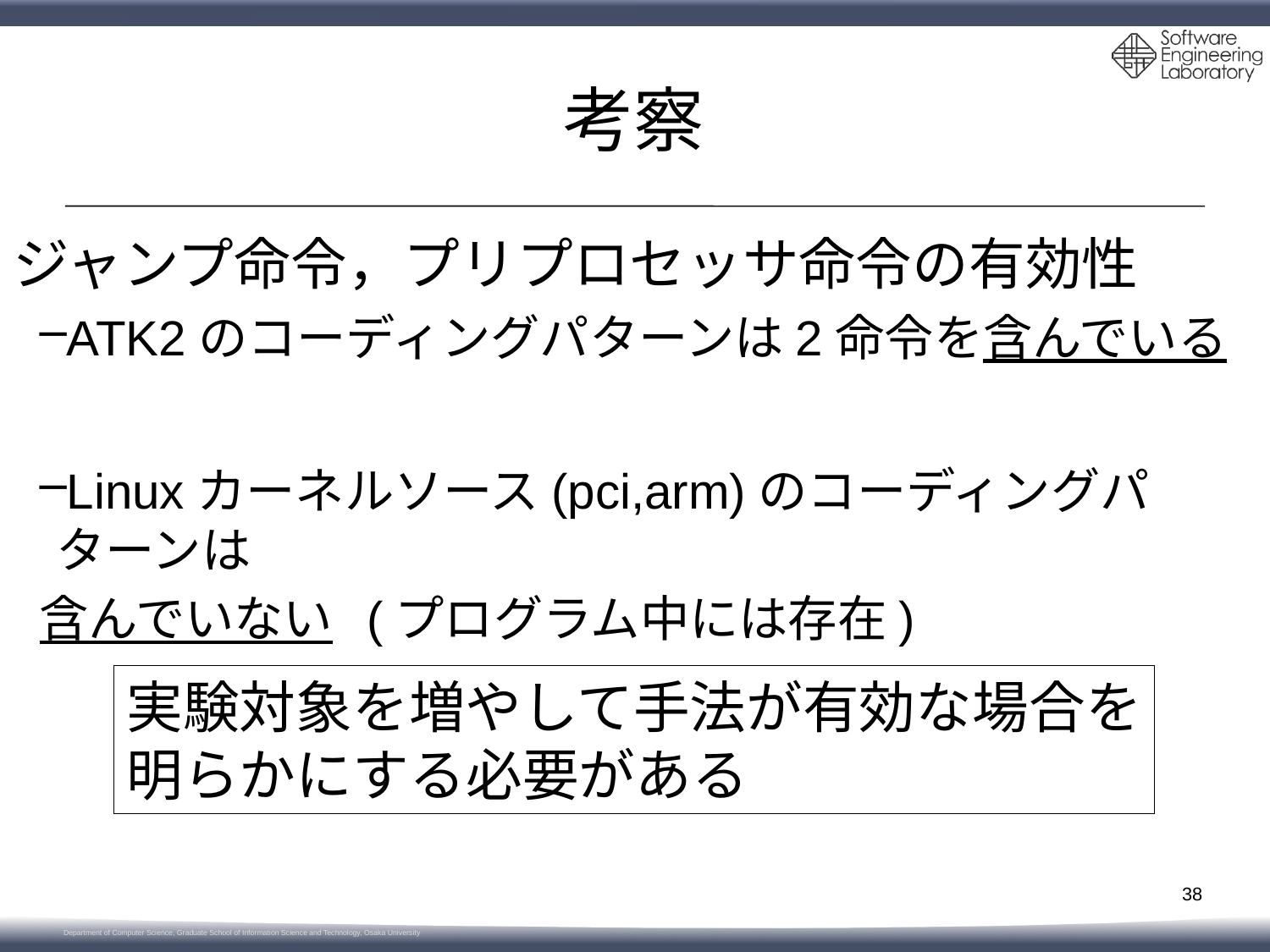

# 考察
ジャンプ命令，プリプロセッサ命令の有効性
ATK2のコーディングパターンは2命令を含んでいる

Linuxカーネルソース(pci,arm)のコーディングパターンは
含んでいない  (プログラム中には存在)
実験対象を増やして手法が有効な場合を
明らかにする必要がある
38